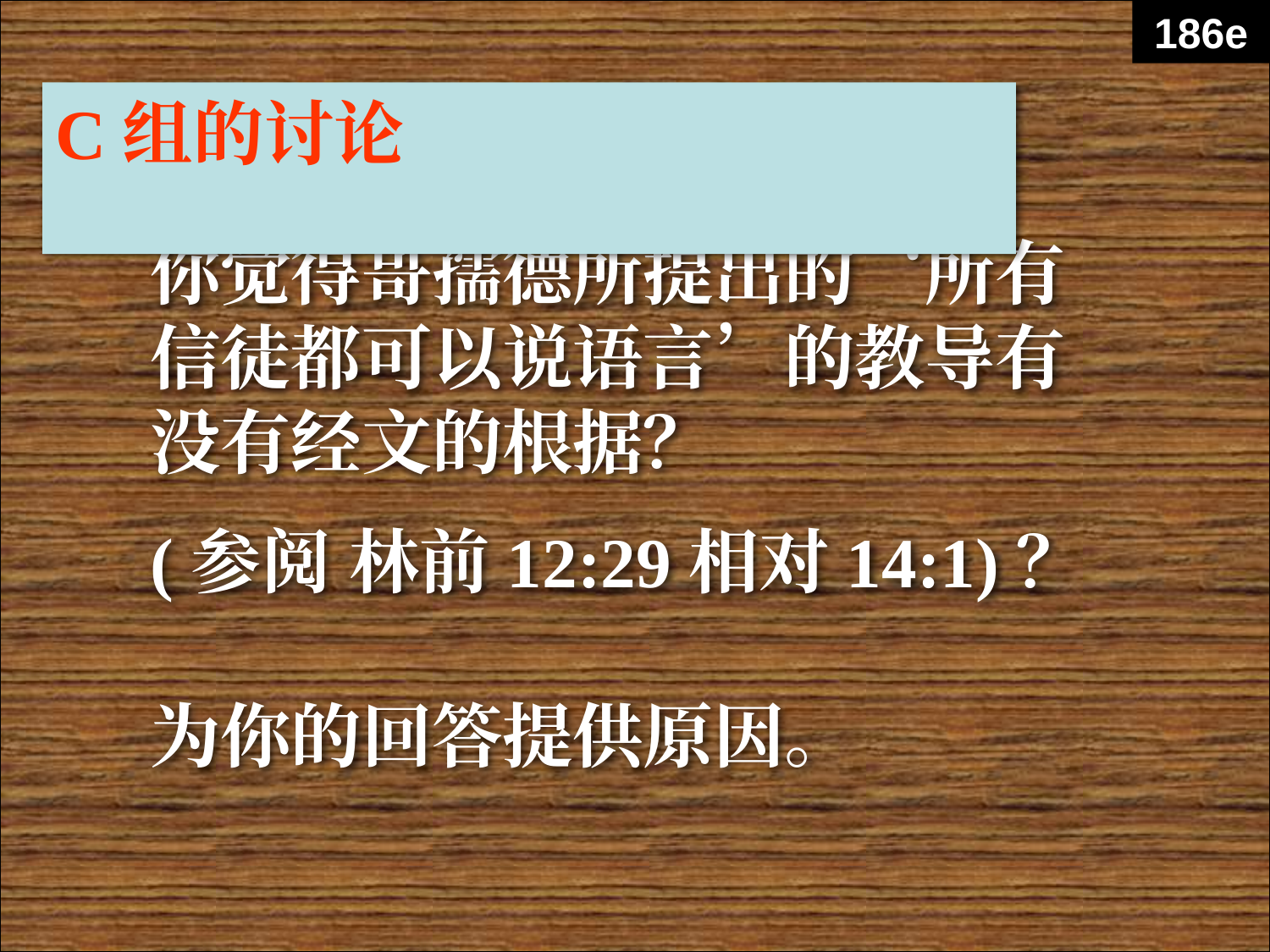

186e
C组的讨论
你觉得哥孺德所提出的‘所有信徒都可以说语言’的教导有没有经文的根据？
(参阅 林前12:29相对14:1)？

为你的回答提供原因。